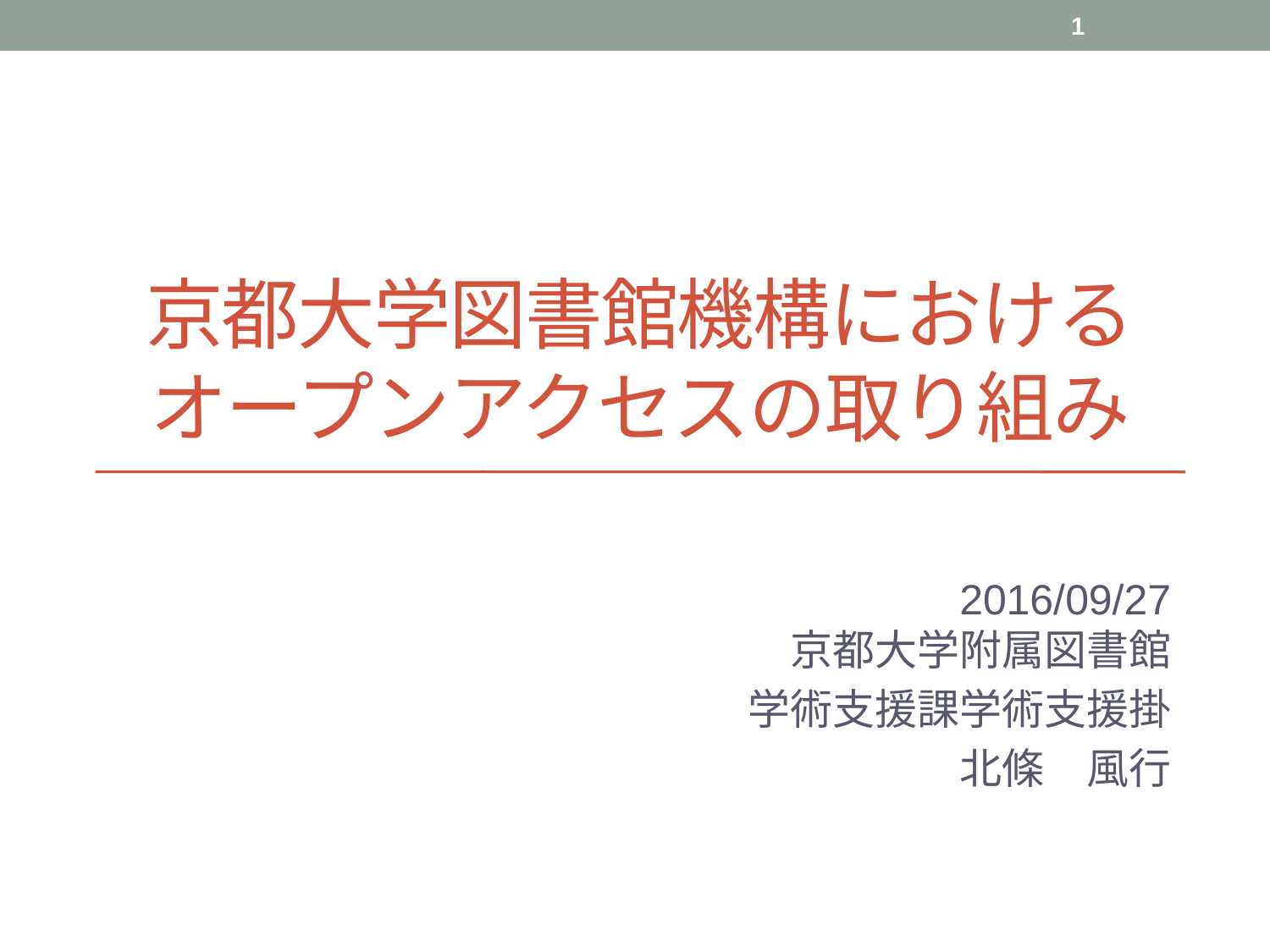

1
# 京都大学図書館機構における オープンアクセスの取り組み
2016/09/27
京都大学附属図書館
学術支援課学術支援掛
北條　風行